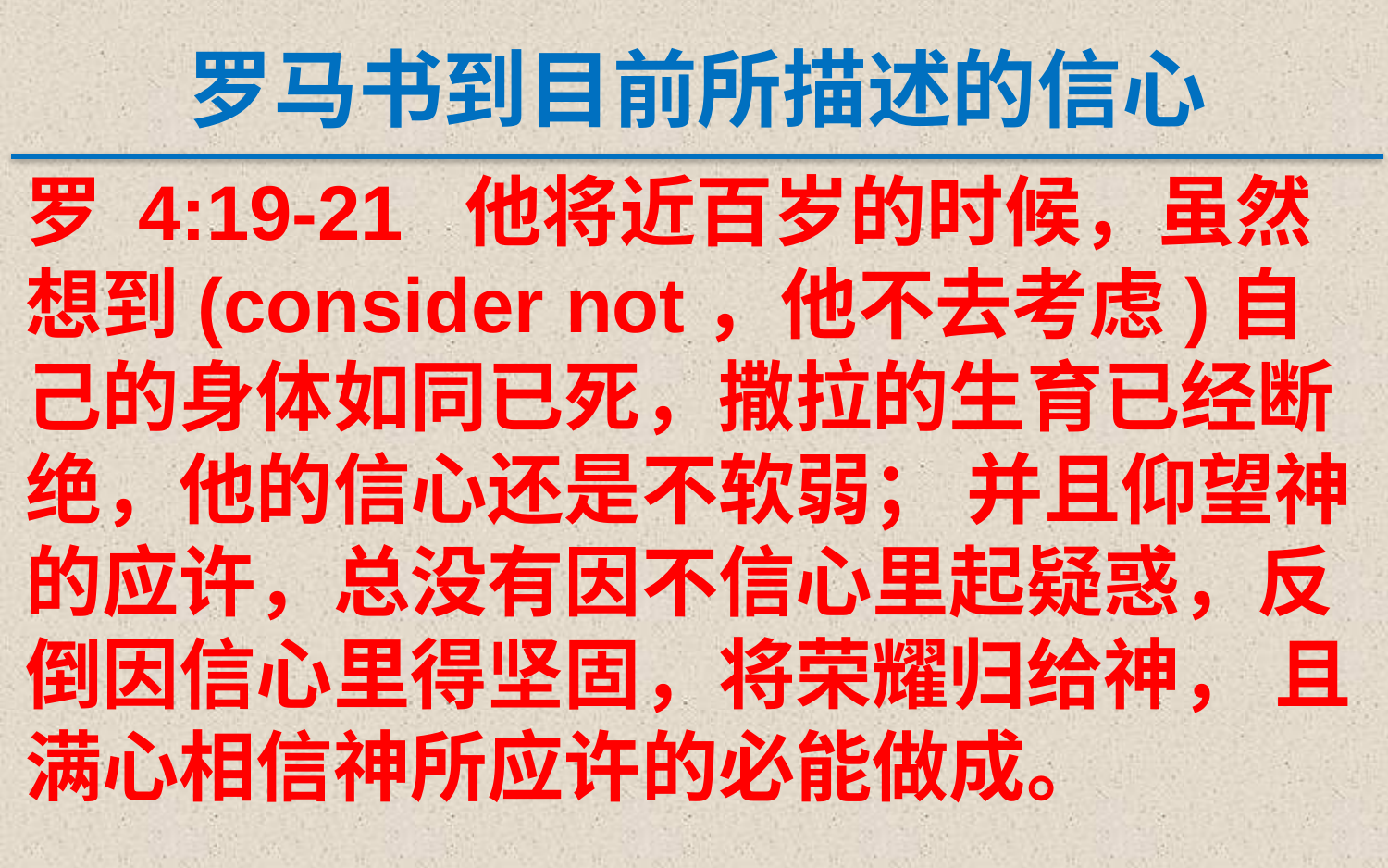

罗马书到目前所描述的信心
罗 4:19-21  他将近百岁的时候，虽然想到(consider not，他不去考虑)自己的身体如同已死，撒拉的生育已经断绝，他的信心还是不软弱； 并且仰望神的应许，总没有因不信心里起疑惑，反倒因信心里得坚固，将荣耀归给神， 且满心相信神所应许的必能做成。